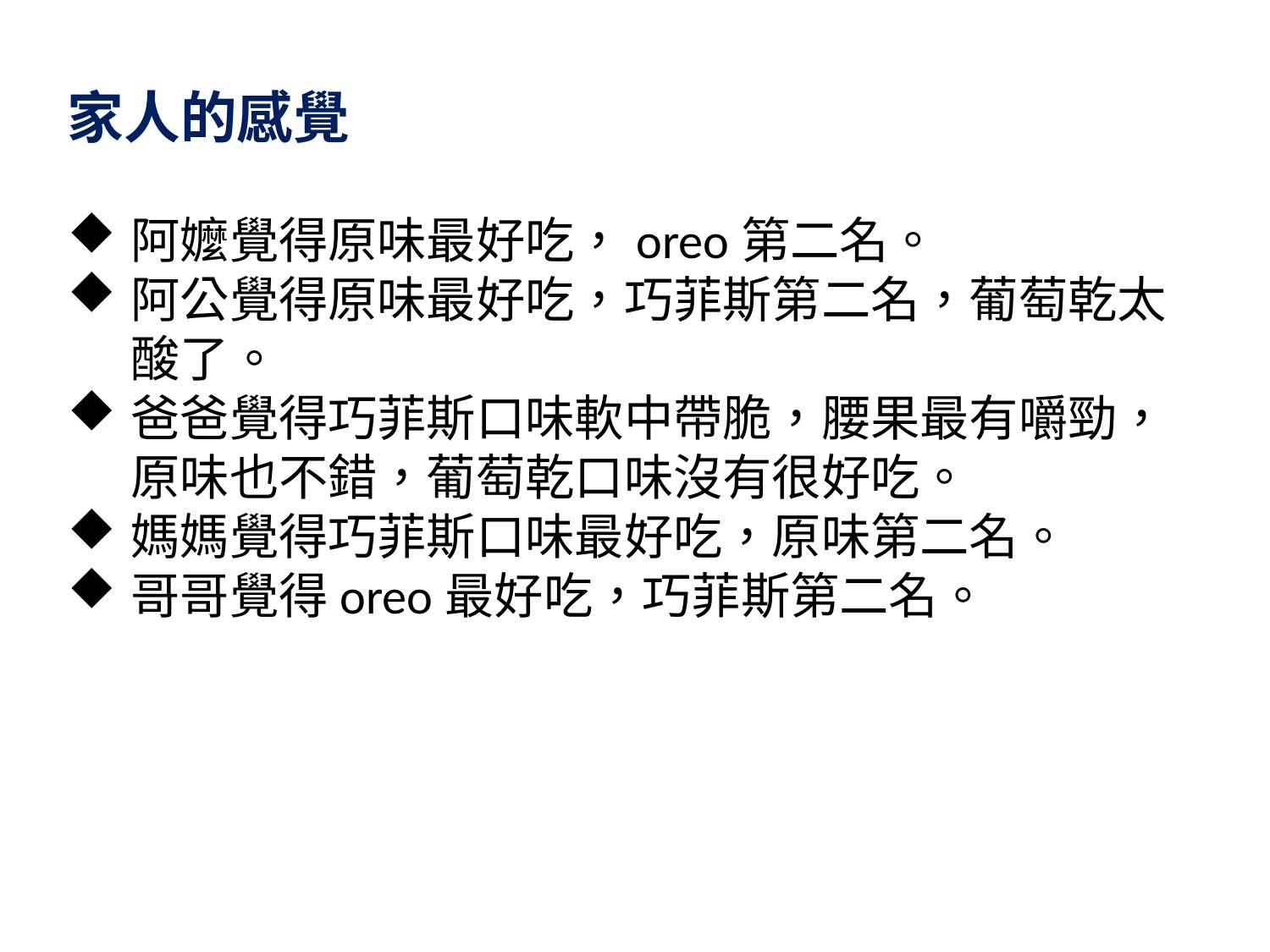

家人的感覺

阿嬤覺得原味最好吃，oreo第二名。
阿公覺得原味最好吃，巧菲斯第二名，葡萄乾太酸了。
爸爸覺得巧菲斯口味軟中帶脆，腰果最有嚼勁，原味也不錯，葡萄乾口味沒有很好吃。
媽媽覺得巧菲斯口味最好吃，原味第二名。
哥哥覺得oreo最好吃，巧菲斯第二名。